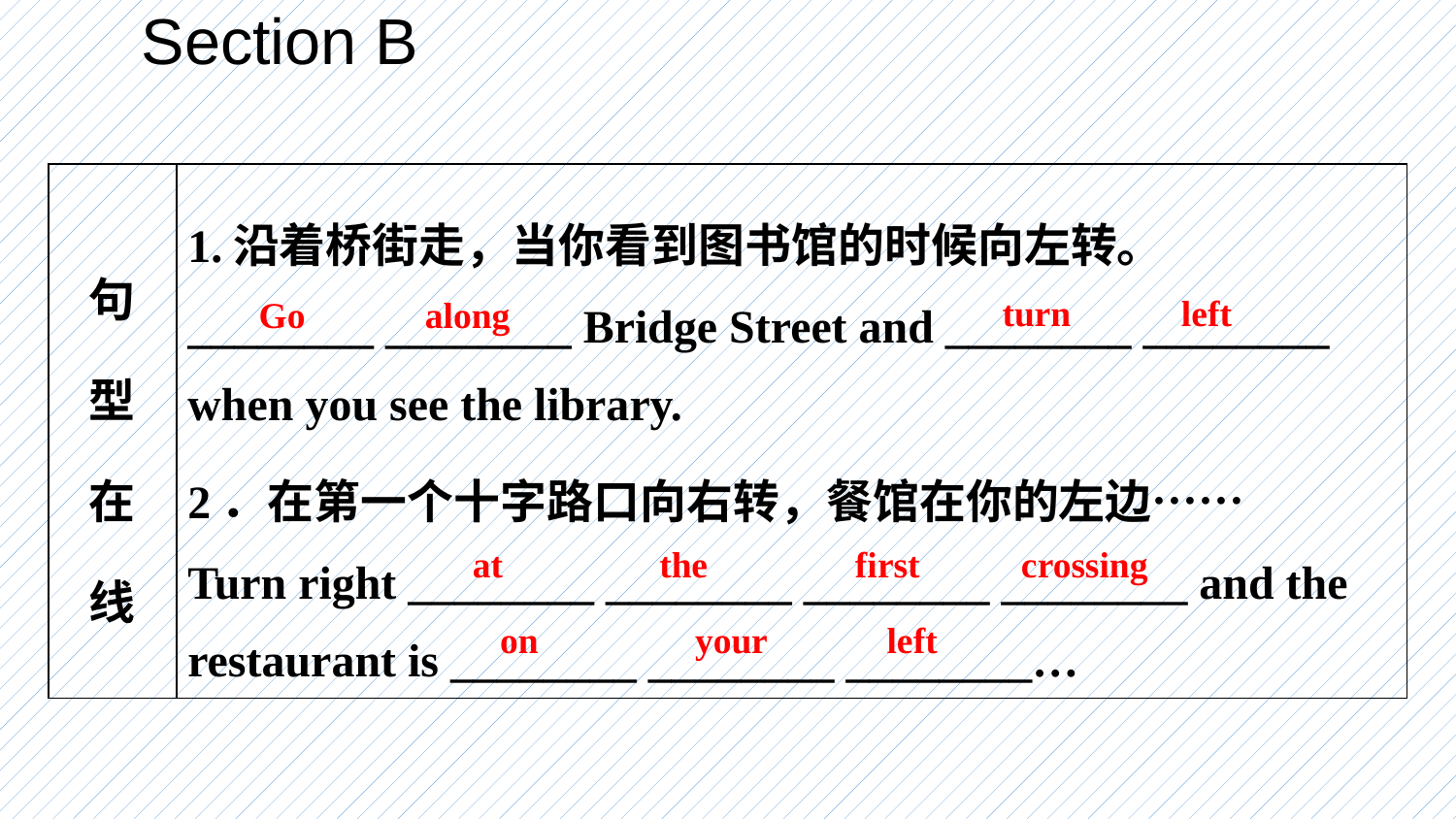

Section B

| 句 型 在 线 | 1.沿着桥街走，当你看到图书馆的时候向左转。 \_\_\_\_\_\_\_\_ \_\_\_\_\_\_\_\_ Bridge Street and \_\_\_\_\_\_\_\_ \_\_\_\_\_\_\_\_ when you see the library. 2．在第一个十字路口向右转，餐馆在你的左边…… Turn right \_\_\_\_\_\_\_\_ \_\_\_\_\_\_\_\_ \_\_\_\_\_\_\_\_ \_\_\_\_\_\_\_\_ and the restaurant is \_\_\_\_\_\_\_\_ \_\_\_\_\_\_\_\_ \_\_\_\_\_\_\_\_… |
| --- | --- |
turn            left
Go             along
at                 the                first           crossing
on                 your             left